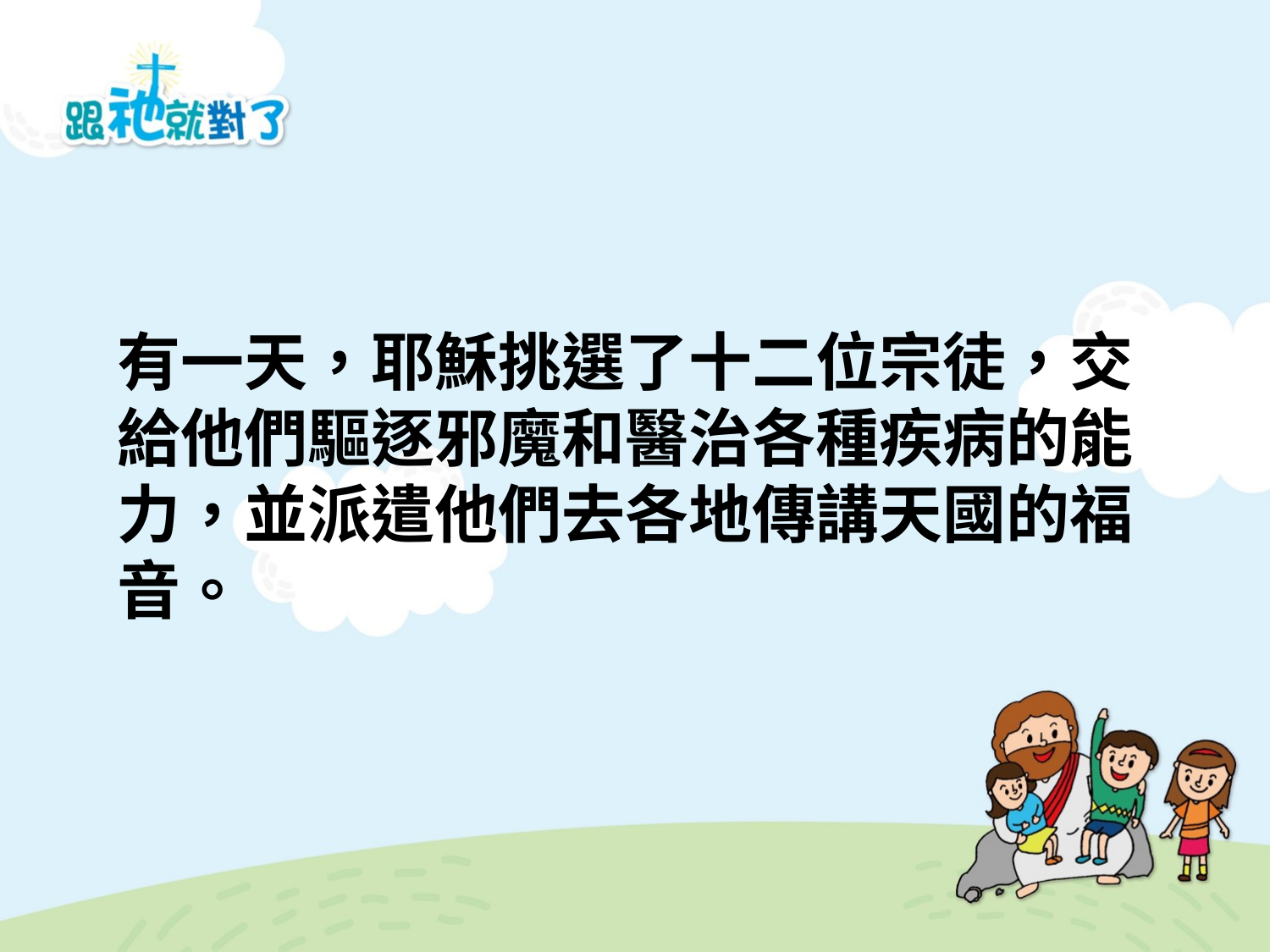

有一天，耶穌挑選了十二位宗徒，交給他們驅逐邪魔和醫治各種疾病的能力，並派遣他們去各地傳講天國的福音。